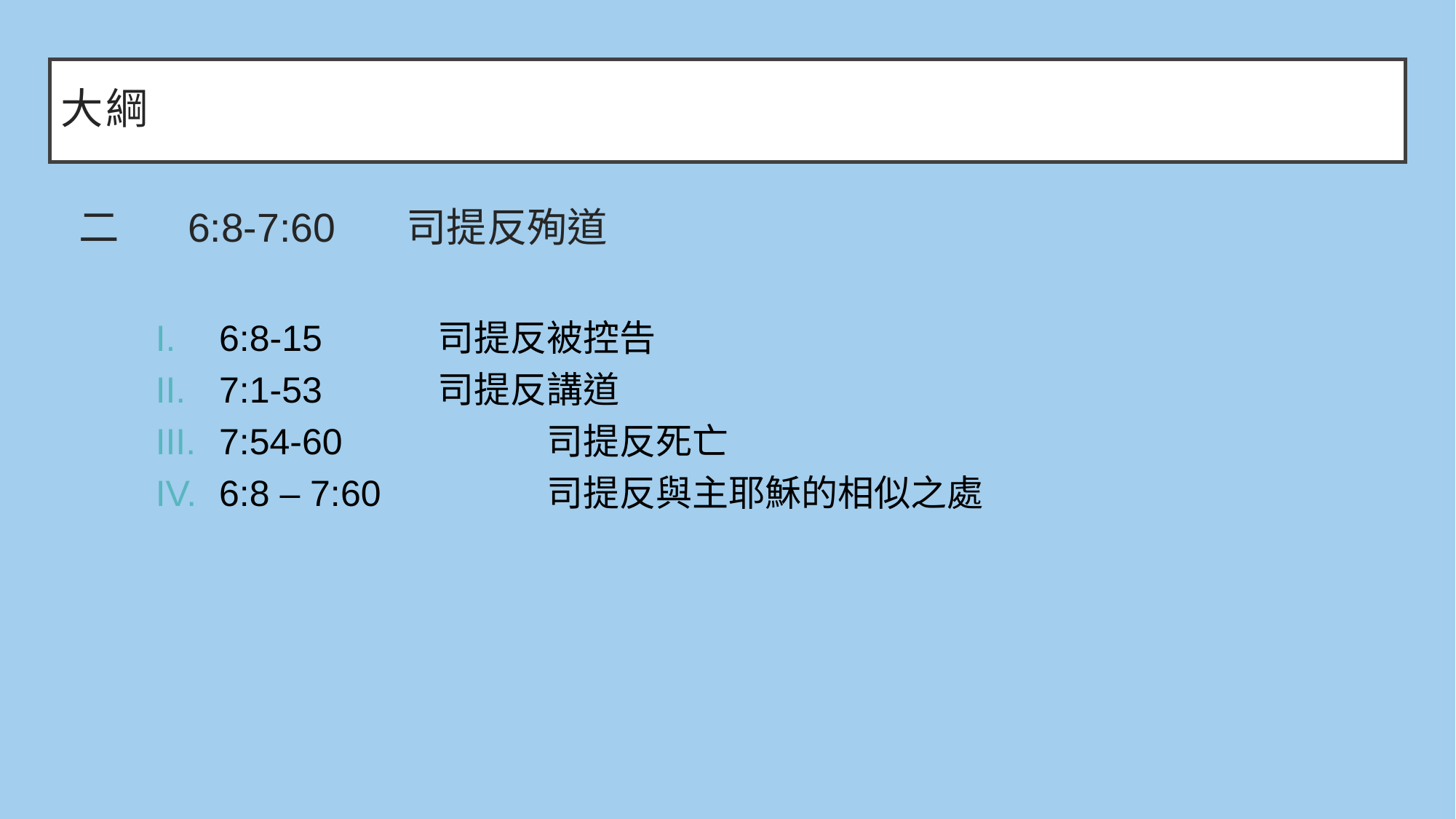

# 大綱
二	6:8-7:60	司提反殉道

6:8-15		司提反被控告
7:1-53		司提反講道
7:54-60		司提反死亡
6:8 – 7:60		司提反與主耶穌的相似之處